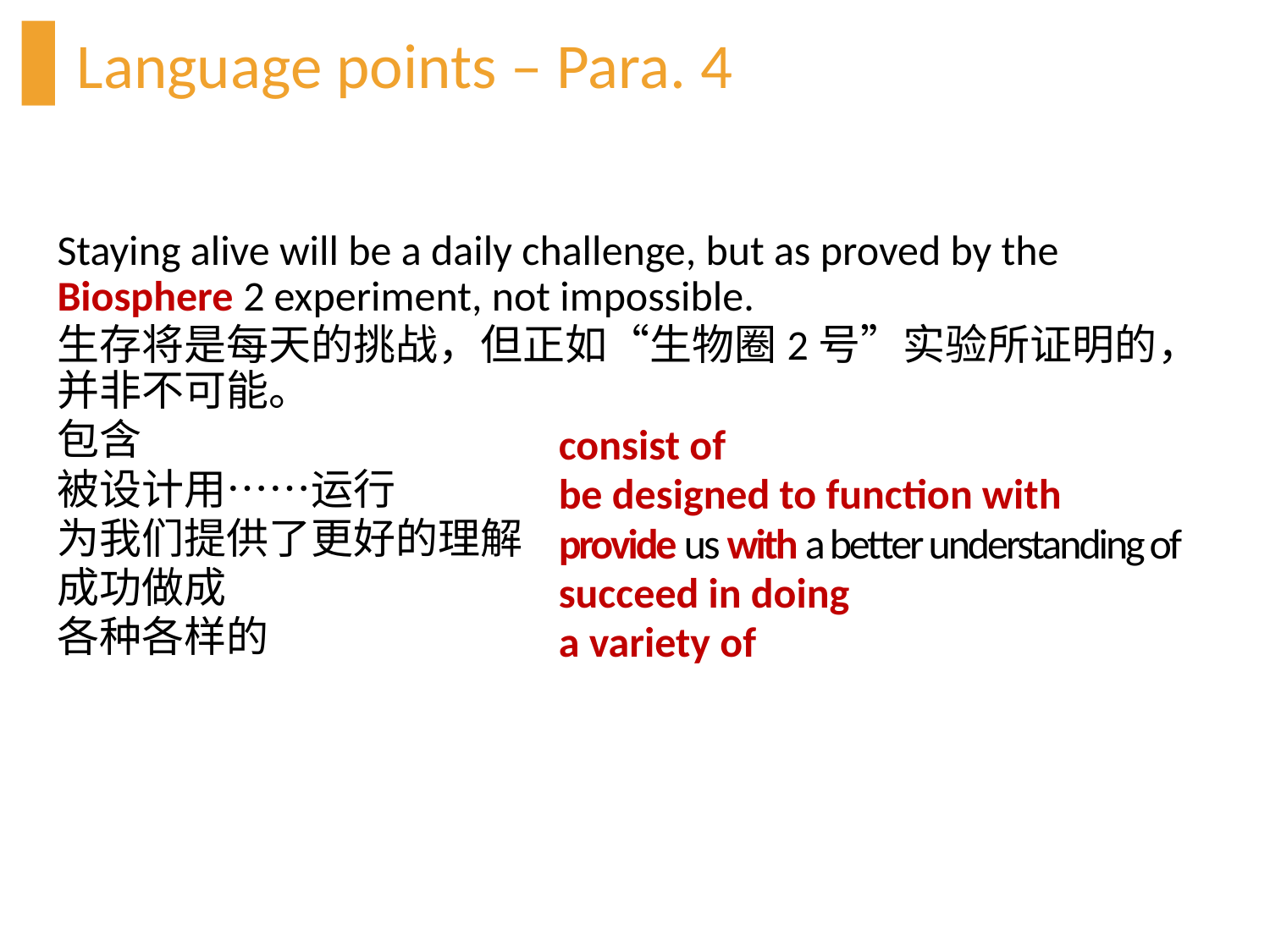

# Language points – Para. 4
Staying alive will be a daily challenge, but as proved by the Biosphere 2 experiment, not impossible.
生存将是每天的挑战，但正如“生物圈2号”实验所证明的，并非不可能。
包含
被设计用……运行
为我们提供了更好的理解
成功做成
各种各样的

consist of
be designed to function with
provide us with a better understanding of
succeed in doing
a variety of